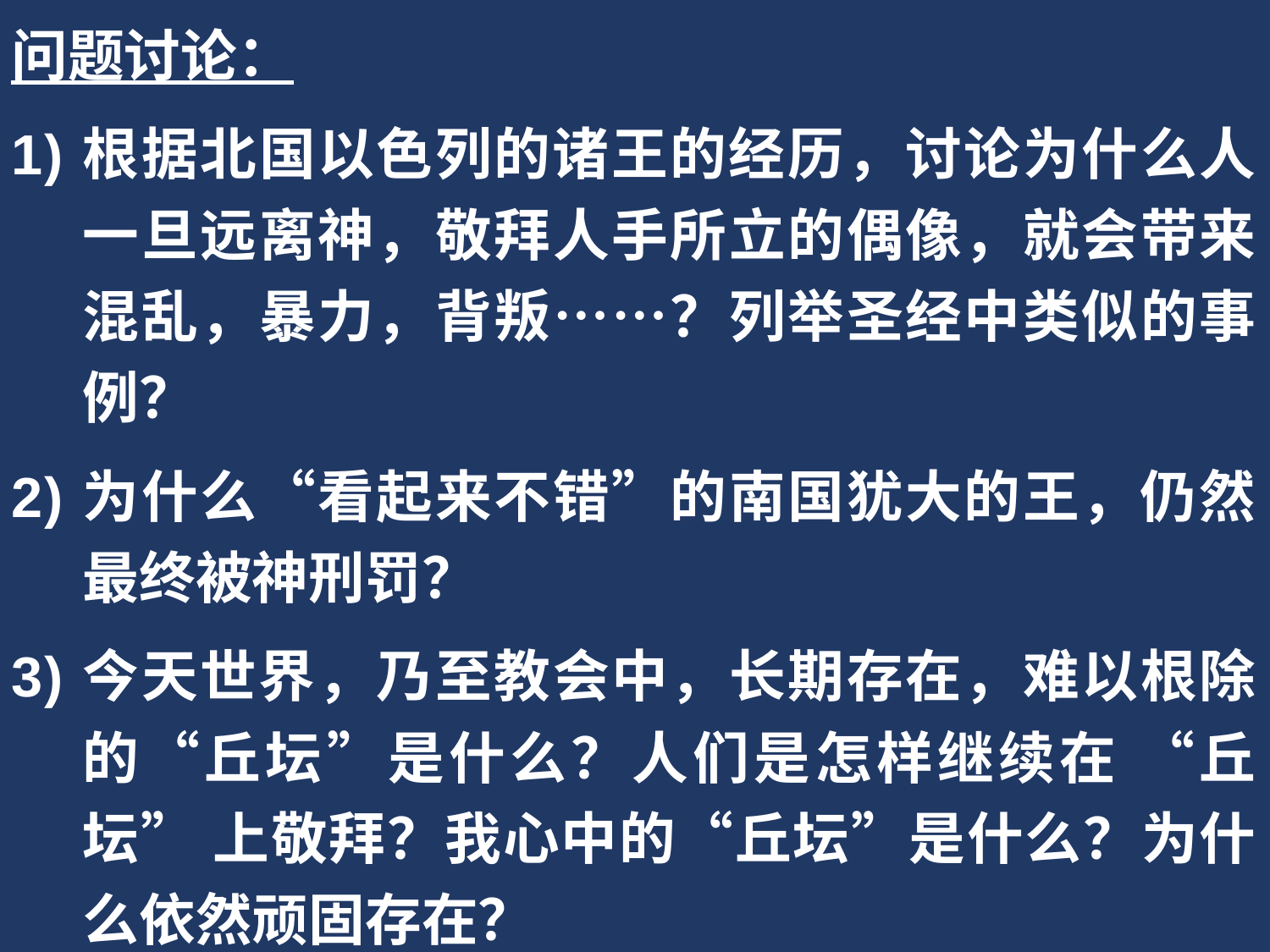

问题讨论：
根据北国以色列的诸王的经历，讨论为什么人一旦远离神，敬拜人手所立的偶像，就会带来混乱，暴力，背叛……？列举圣经中类似的事例？
为什么“看起来不错”的南国犹大的王，仍然最终被神刑罚？
今天世界，乃至教会中，长期存在，难以根除的“丘坛”是什么？人们是怎样继续在 “丘坛” 上敬拜？我心中的“丘坛”是什么？为什么依然顽固存在？